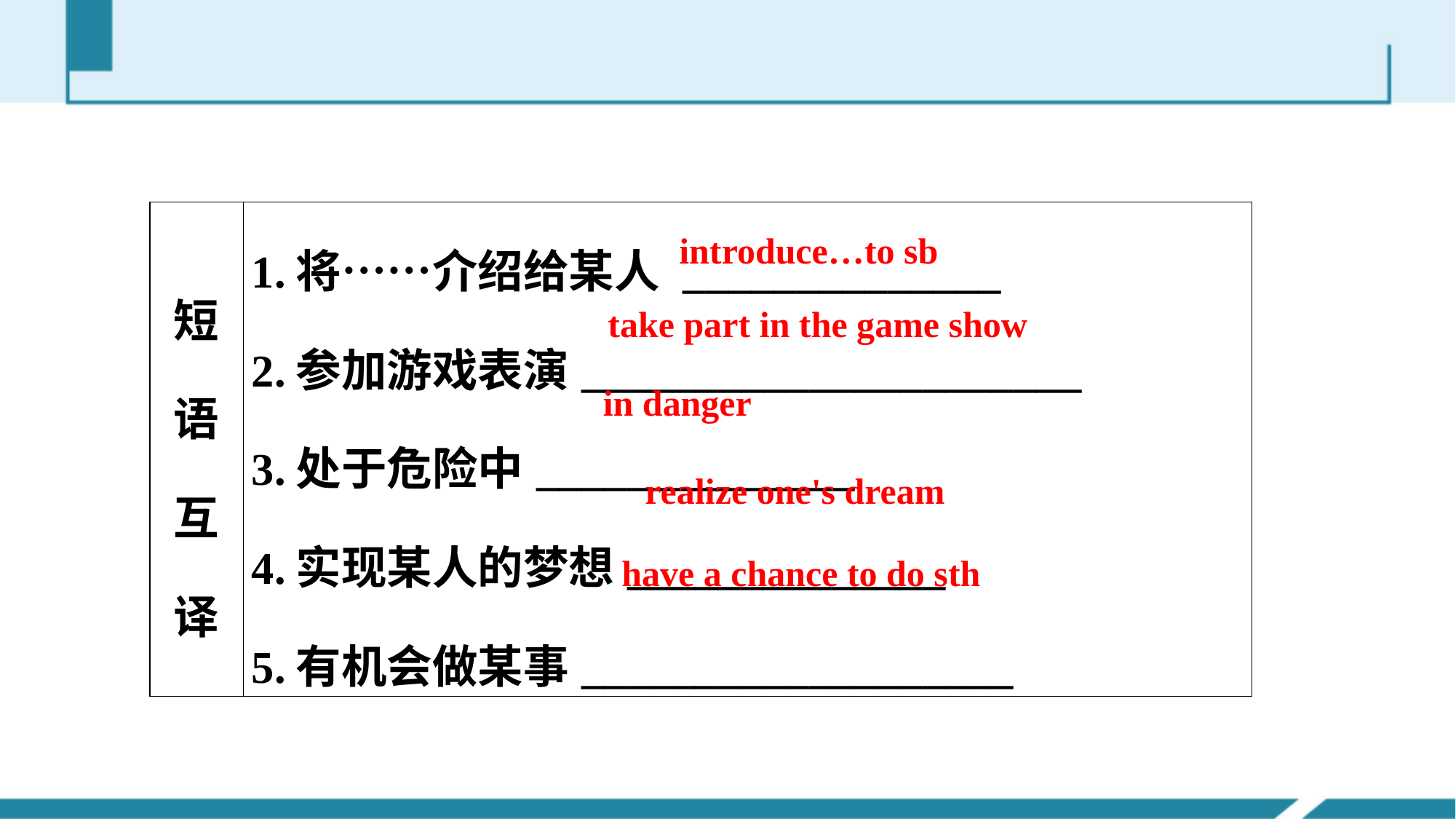

introduce…to sb
| 短语互译 | 1.将……介绍给某人 \_\_\_\_\_\_\_\_\_\_\_\_\_\_ 2.参加游戏表演\_\_\_\_\_\_\_\_\_\_\_\_\_\_\_\_\_\_\_\_\_\_ 3.处于危险中\_\_\_\_\_\_\_\_\_\_\_\_\_\_ 4.实现某人的梦想\_\_\_\_\_\_\_\_\_\_\_\_\_\_ 5.有机会做某事\_\_\_\_\_\_\_\_\_\_\_\_\_\_\_\_\_\_\_ |
| --- | --- |
take part in the game show
in danger
realize one's dream
have a chance to do sth